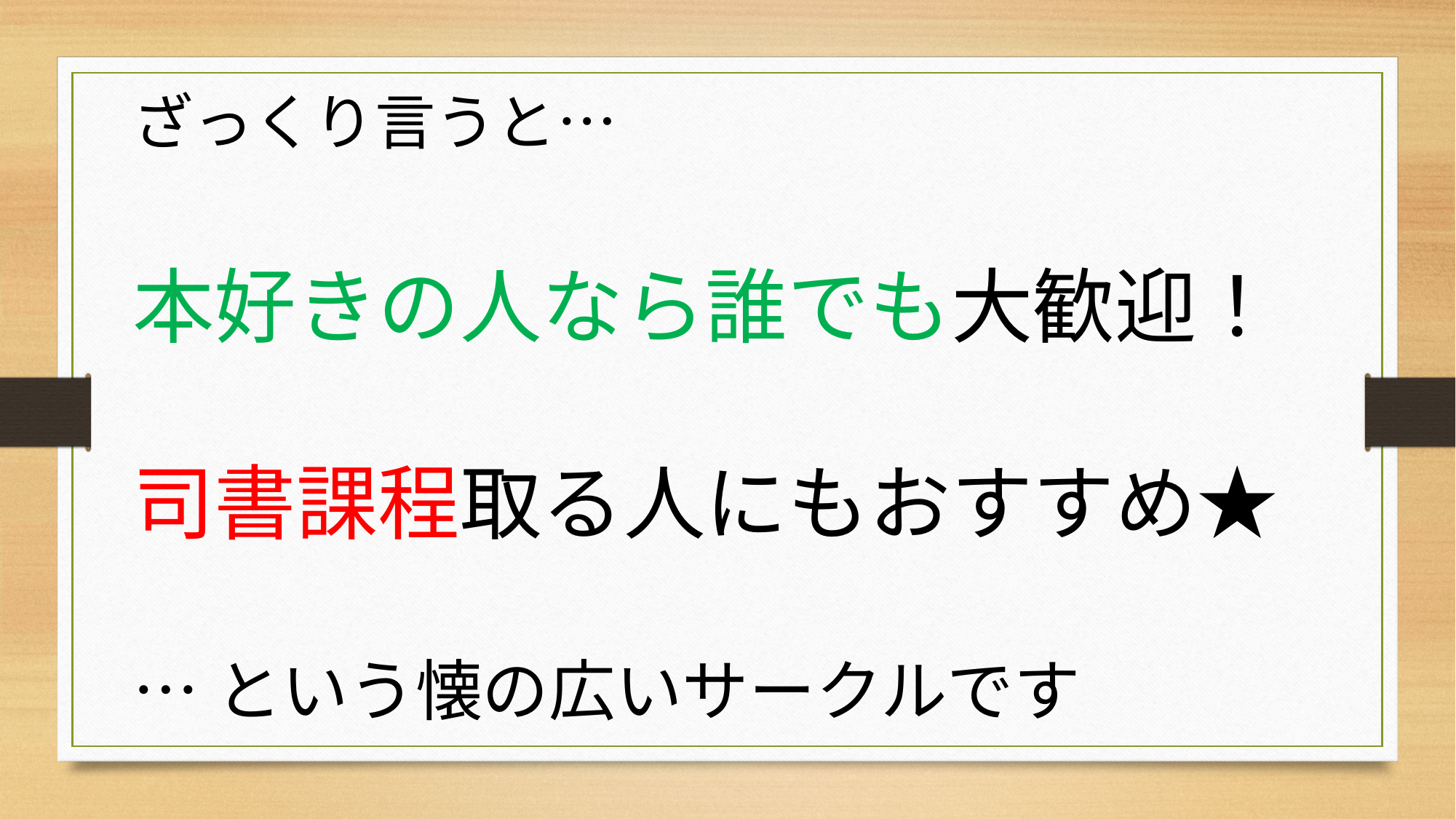

ざっくり言うと…

本好きの人なら誰でも大歓迎！

司書課程取る人にもおすすめ★

…という懐の広いサークルです